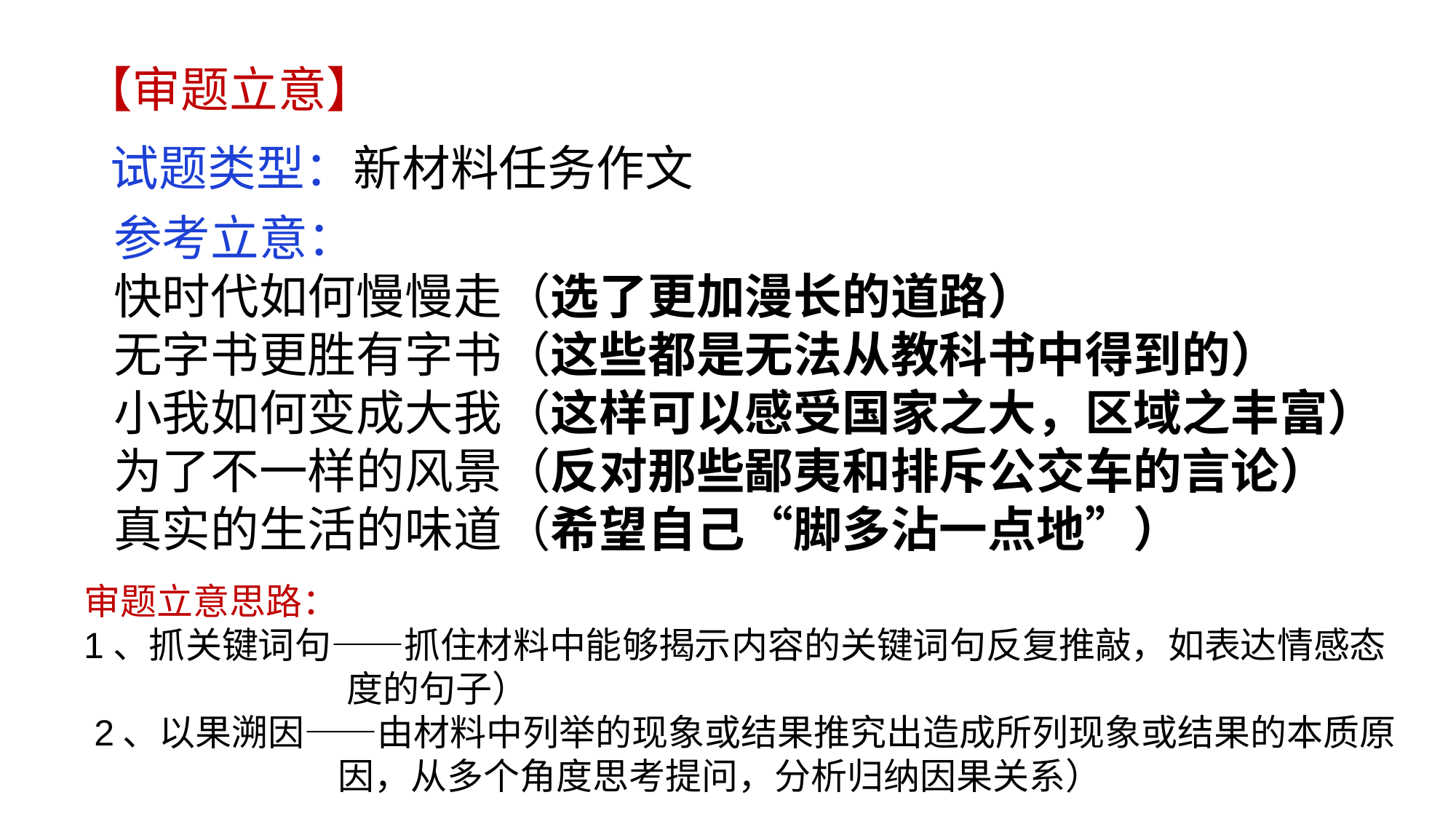

【审题立意】
试题类型：新材料任务作文
参考立意：
快时代如何慢慢走（选了更加漫长的道路）
无字书更胜有字书（这些都是无法从教科书中得到的）
小我如何变成大我（这样可以感受国家之大，区域之丰富）
为了不一样的风景（反对那些鄙夷和排斥公交车的言论）
真实的生活的味道（希望自己“脚多沾一点地”）

审题立意思路：
1、抓关键词句——抓住材料中能够揭示内容的关键词句反复推敲，如表达情感态
                               度的句子）
 2、以果溯因——由材料中列举的现象或结果推究出造成所列现象或结果的本质原
                              因，从多个角度思考提问，分析归纳因果关系）